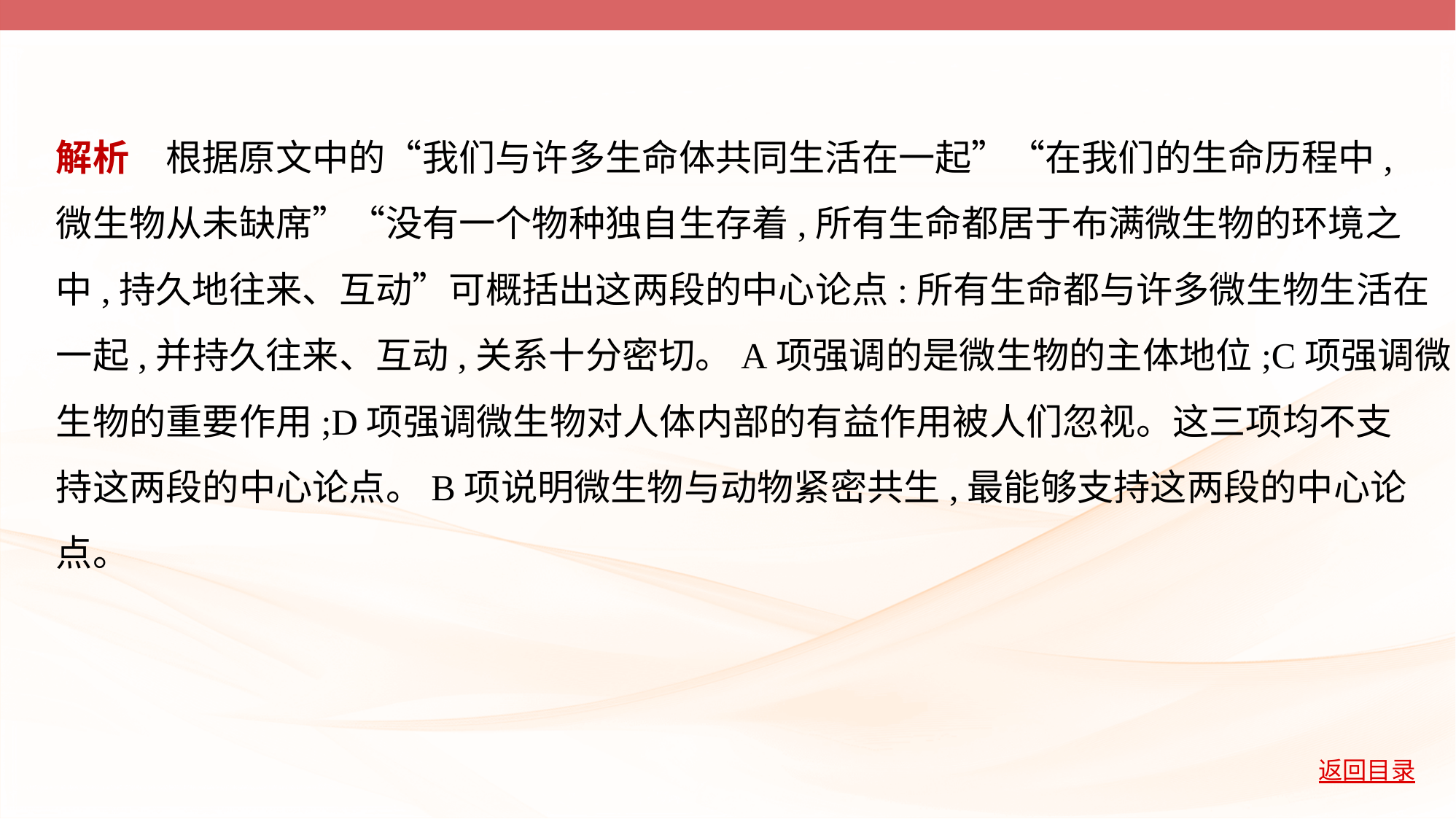

解析　根据原文中的“我们与许多生命体共同生活在一起”“在我们的生命历程中,
微生物从未缺席”“没有一个物种独自生存着,所有生命都居于布满微生物的环境之
中,持久地往来、互动”可概括出这两段的中心论点:所有生命都与许多微生物生活在
一起,并持久往来、互动,关系十分密切。A项强调的是微生物的主体地位;C项强调微
生物的重要作用;D项强调微生物对人体内部的有益作用被人们忽视。这三项均不支
持这两段的中心论点。B项说明微生物与动物紧密共生,最能够支持这两段的中心论
点。